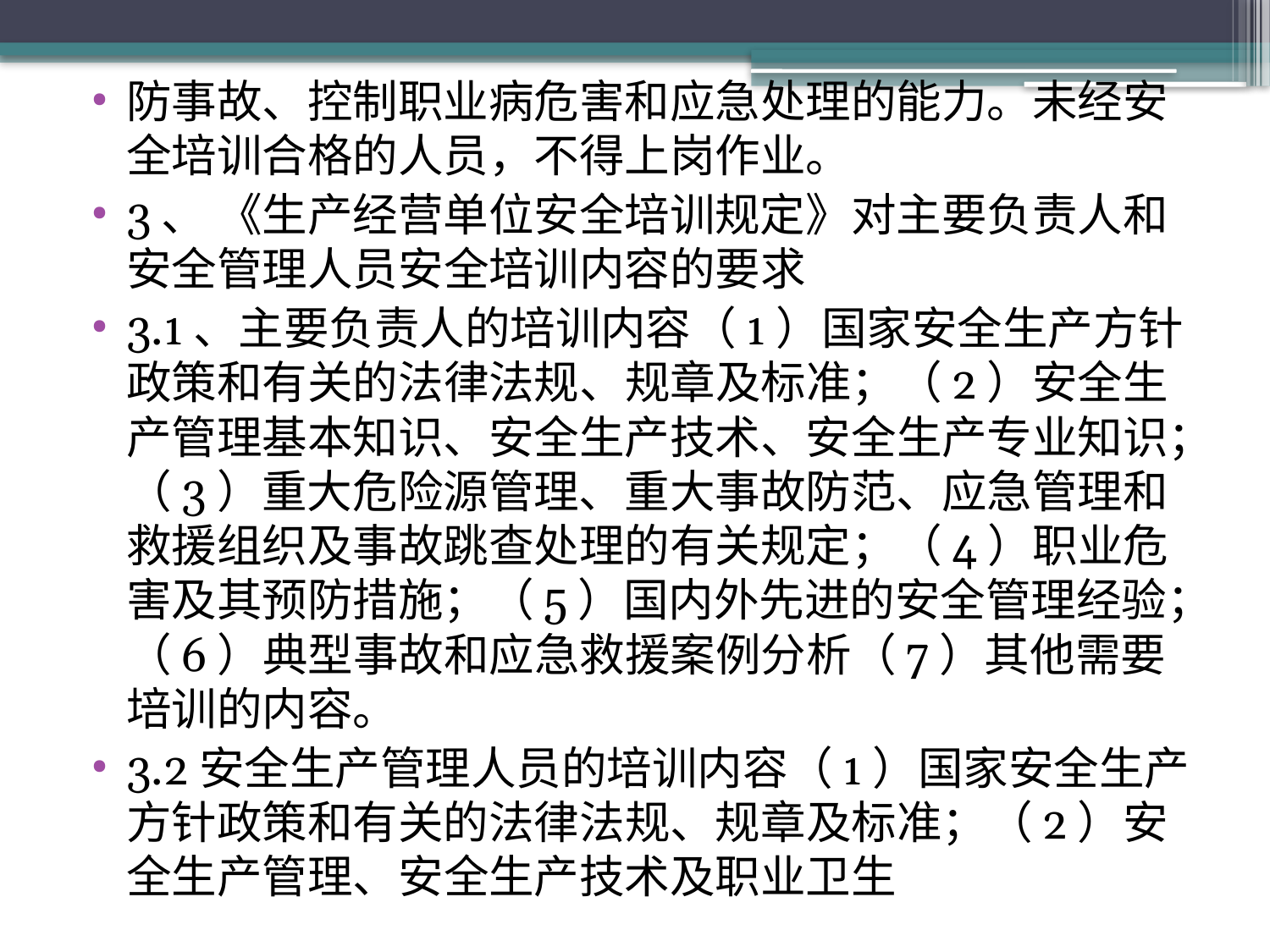

防事故、控制职业病危害和应急处理的能力。未经安全培训合格的人员，不得上岗作业。
3、 《生产经营单位安全培训规定》对主要负责人和安全管理人员安全培训内容的要求
3.1、主要负责人的培训内容（1）国家安全生产方针政策和有关的法律法规、规章及标准；（2）安全生产管理基本知识、安全生产技术、安全生产专业知识；（3）重大危险源管理、重大事故防范、应急管理和救援组织及事故跳查处理的有关规定；（4）职业危害及其预防措施；（5）国内外先进的安全管理经验；（6）典型事故和应急救援案例分析（7）其他需要培训的内容。
3.2安全生产管理人员的培训内容（1）国家安全生产方针政策和有关的法律法规、规章及标准；（2）安全生产管理、安全生产技术及职业卫生